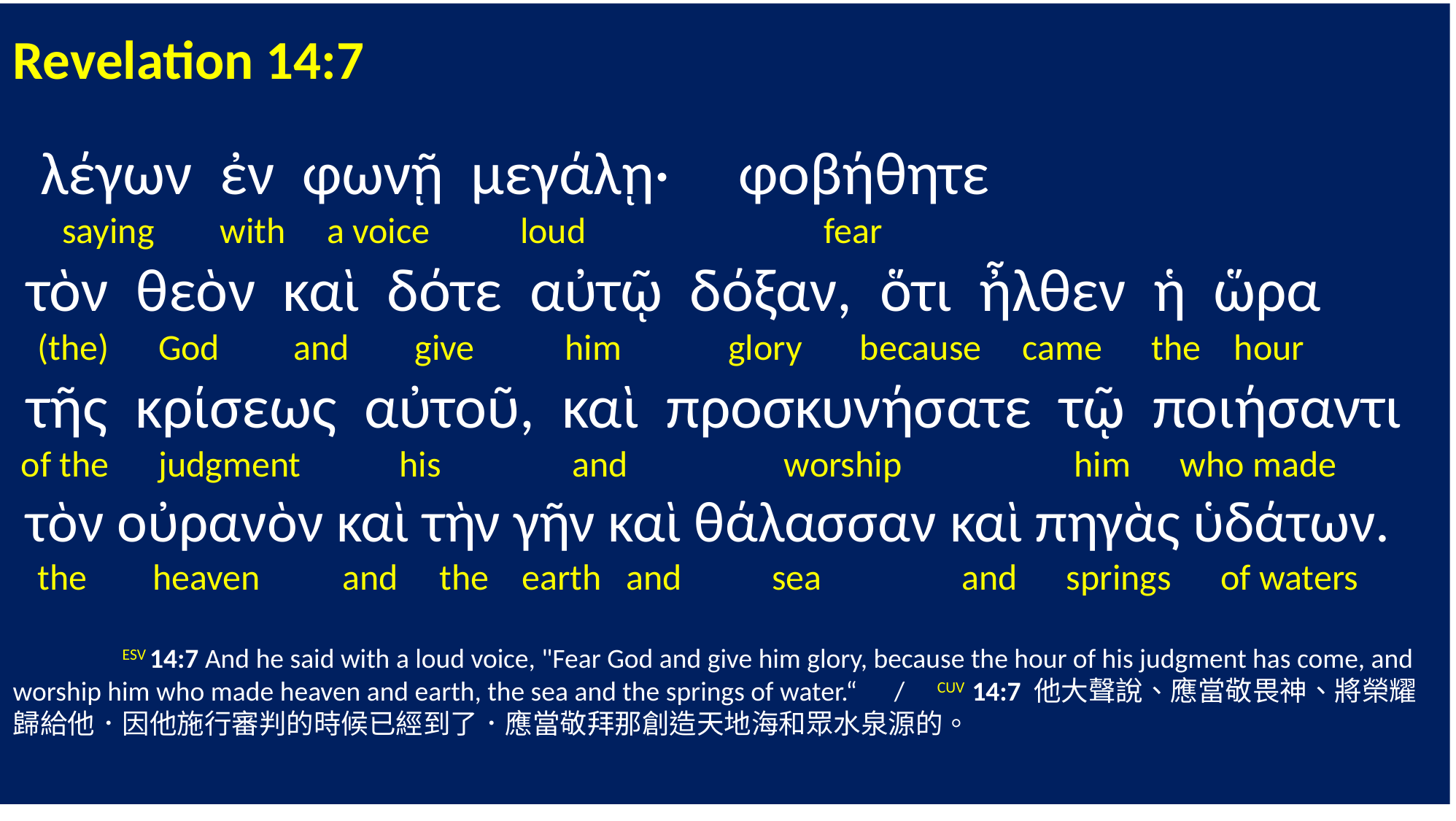

Revelation 14:7

  λέγων  ἐν  φωνῇ  μεγάλῃ·     φοβήθητε
      saying        with     a voice           loud                             fear
 τὸν  θεὸν  καὶ  δότε  αὐτῷ  δόξαν,  ὅτι  ἦλθεν  ἡ  ὥρα
   (the)      God         and        give           him             glory       because     came      the    hour
 τῆς  κρίσεως  αὐτοῦ,  καὶ  προσκυνήσατε  τῷ  ποιήσαντι
 of the      judgment            his                and                   worship                     him      who made
 τὸν οὐρανὸν καὶ τὴν γῆν καὶ θάλασσαν καὶ πηγὰς ὑδάτων.
   the        heaven          and     the    earth   and           sea                 and      springs      of waters

	ESV 14:7 And he said with a loud voice, "Fear God and give him glory, because the hour of his judgment has come, and worship him who made heaven and earth, the sea and the springs of water.“      /     CUV  14:7 他大聲說、應當敬畏神、將榮耀歸給他．因他施行審判的時候已經到了．應當敬拜那創造天地海和眾水泉源的。